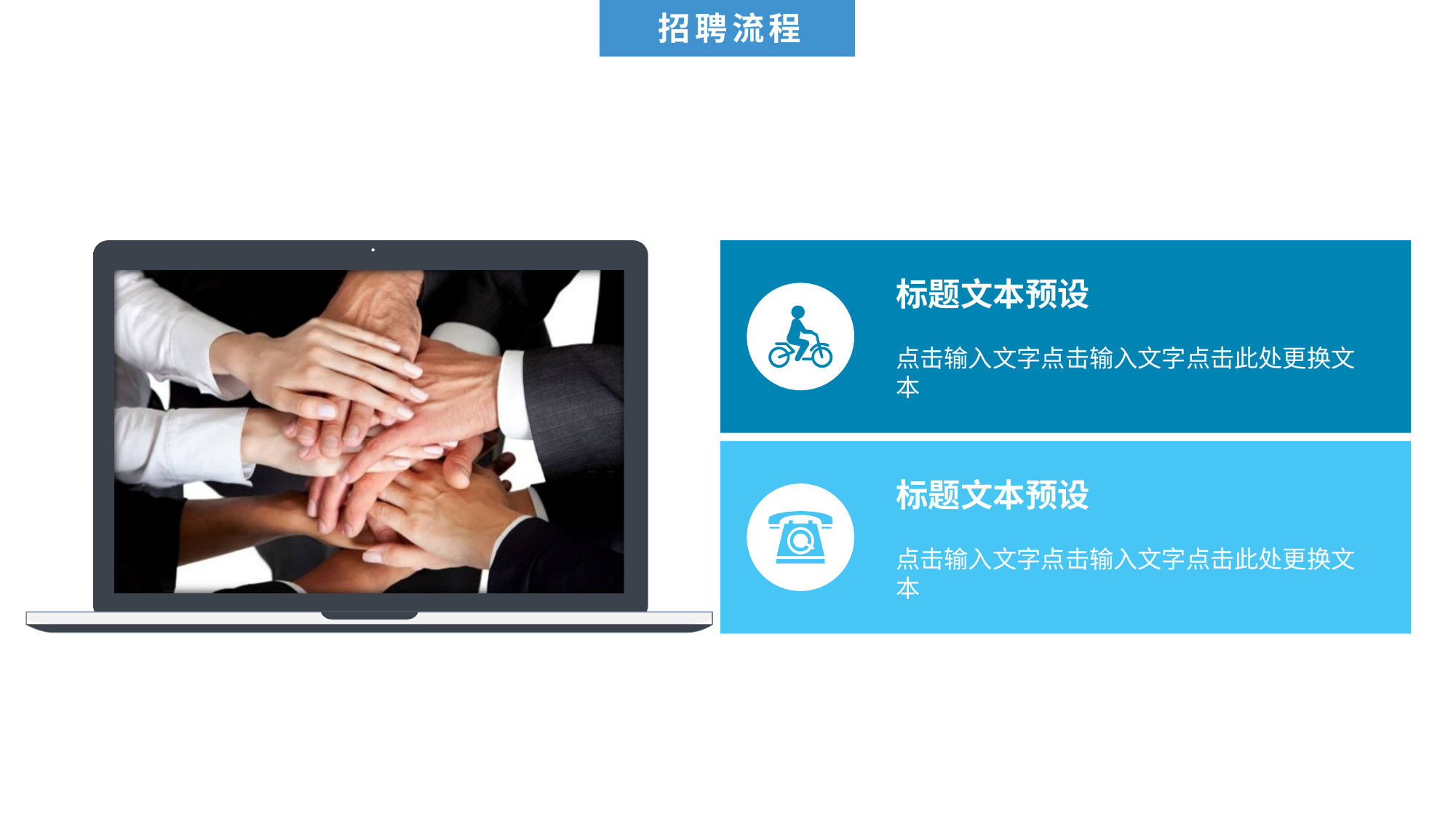

招聘流程

标题文本预设
点击输入文字点击输入文字点击此处更换文本

标题文本预设
点击输入文字点击输入文字点击此处更换文本